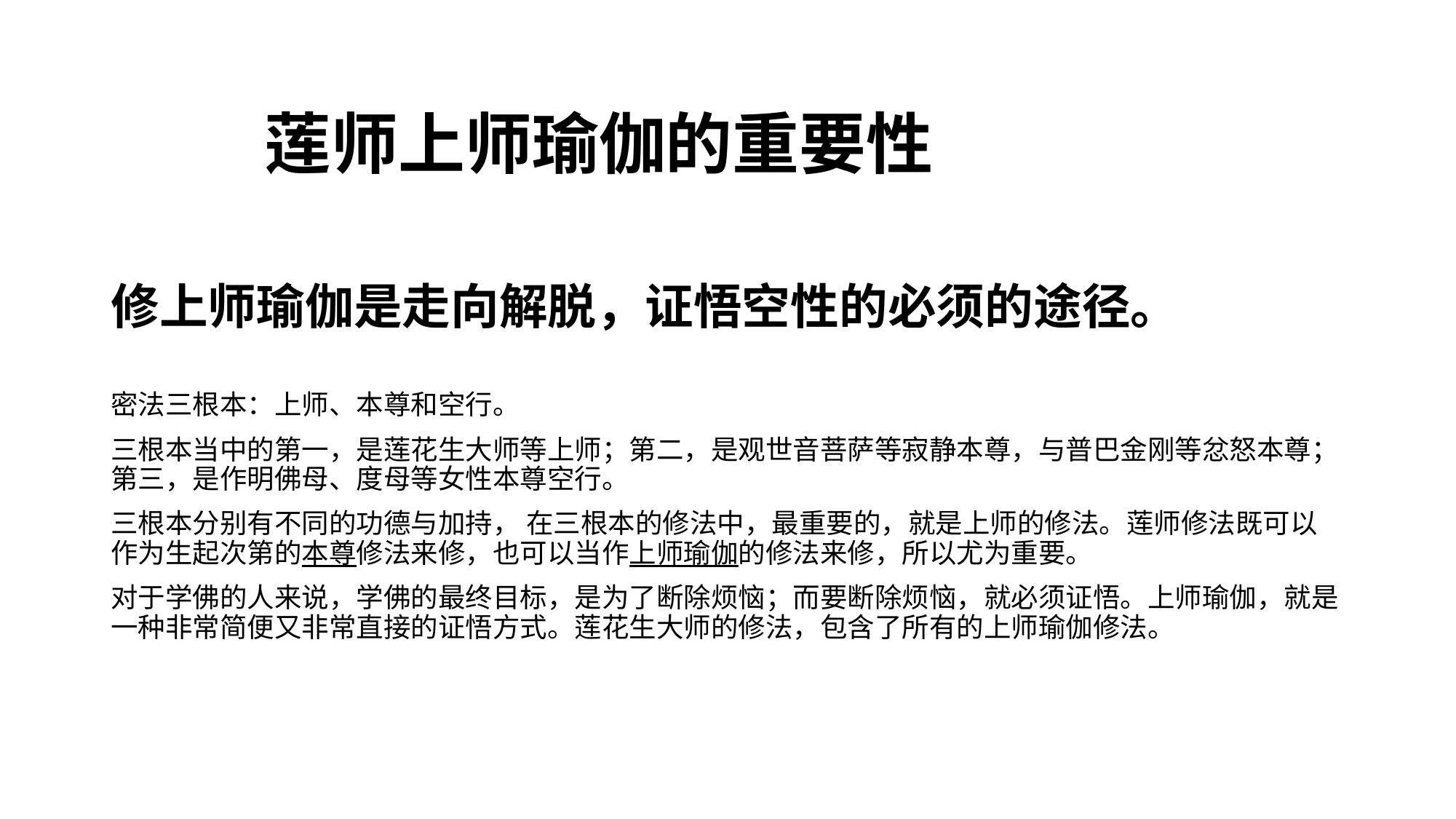

# 莲师上师瑜伽的重要性

修上师瑜伽是走向解脱，证悟空性的必须的途径。

密法三根本：上师、本尊和空行。
三根本当中的第一，是莲花生大师等上师；第二，是观世音菩萨等寂静本尊，与普巴金刚等忿怒本尊；第三，是作明佛母、度母等女性本尊空行。
三根本分别有不同的功德与加持， 在三根本的修法中，最重要的，就是上师的修法。莲师修法既可以作为生起次第的本尊修法来修，也可以当作上师瑜伽的修法来修，所以尤为重要。
对于学佛的人来说，学佛的最终目标，是为了断除烦恼；而要断除烦恼，就必须证悟。上师瑜伽，就是一种非常简便又非常直接的证悟方式。莲花生大师的修法，包含了所有的上师瑜伽修法。